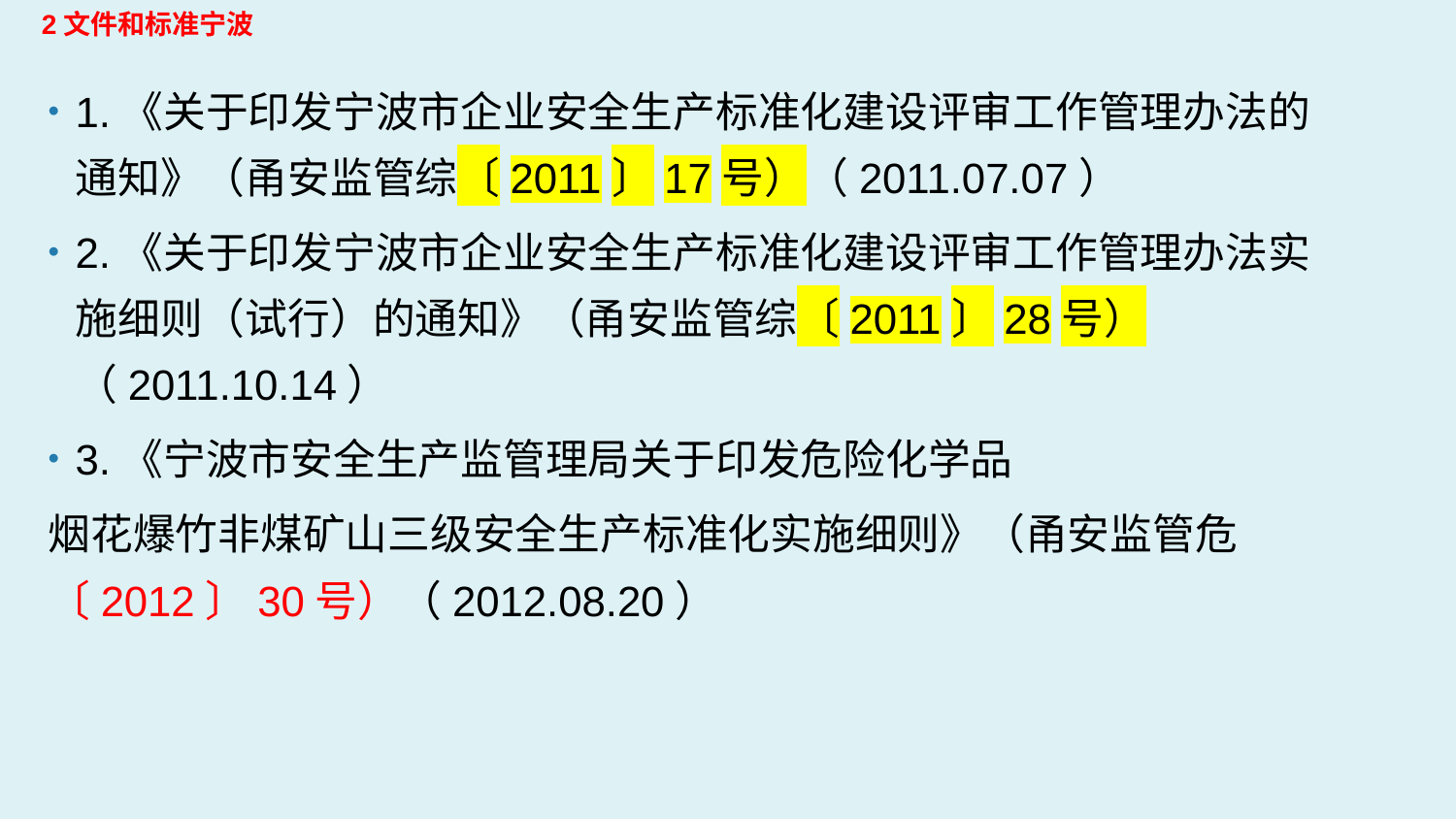

2文件和标准宁波
1.《关于印发宁波市企业安全生产标准化建设评审工作管理办法的通知》（甬安监管综〔2011〕17号）（2011.07.07）
2.《关于印发宁波市企业安全生产标准化建设评审工作管理办法实施细则（试行）的通知》（甬安监管综〔2011〕28号）（2011.10.14）
3.《宁波市安全生产监管理局关于印发危险化学品
烟花爆竹非煤矿山三级安全生产标准化实施细则》（甬安监管危〔2012〕30号）（2012.08.20）